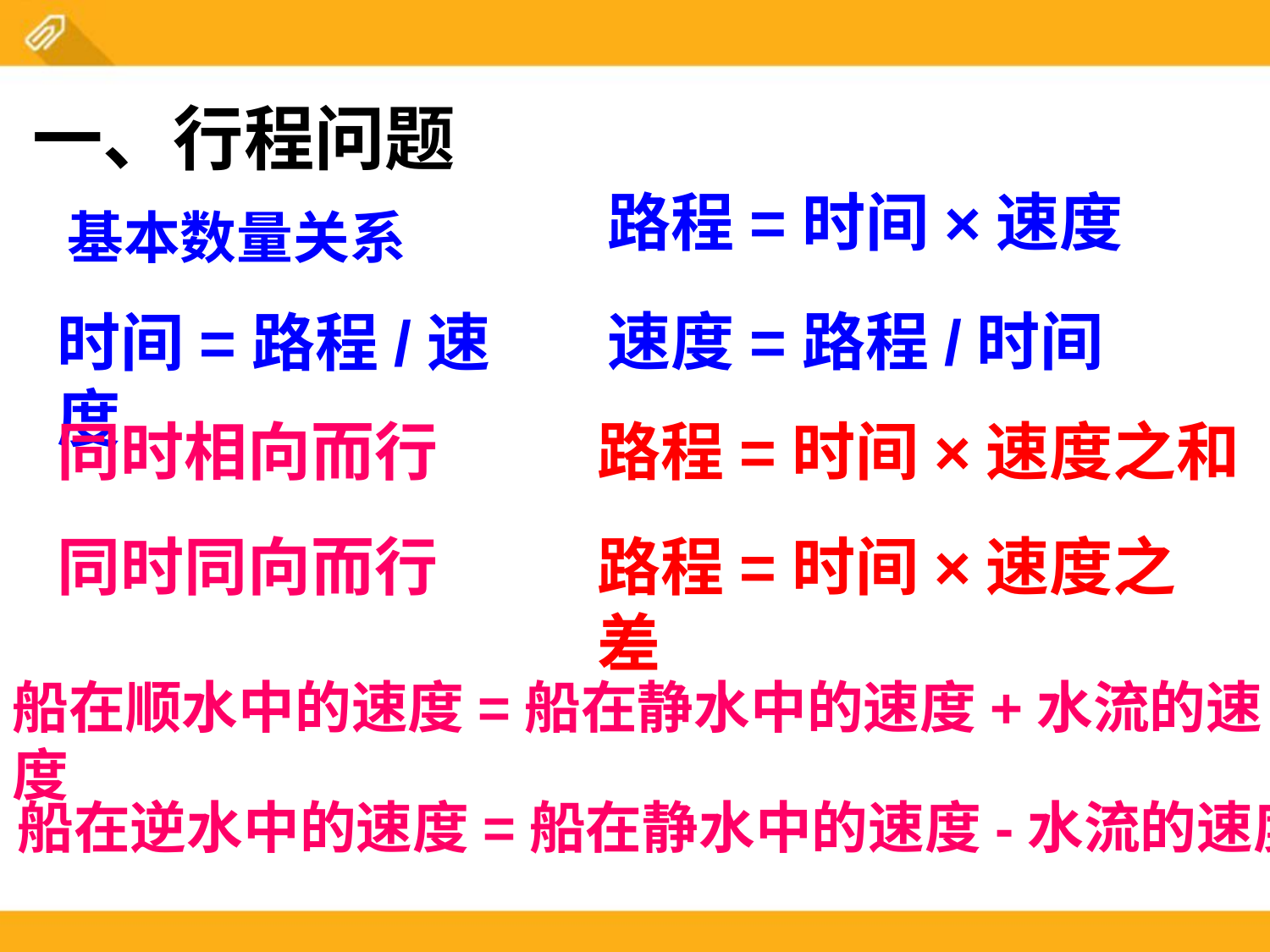

一、行程问题
路程=时间×速度
基本数量关系
速度=路程/时间
时间=路程/速度
同时相向而行
路程=时间×速度之和
同时同向而行
路程=时间×速度之差
船在顺水中的速度=船在静水中的速度+水流的速度
船在逆水中的速度=船在静水中的速度-水流的速度